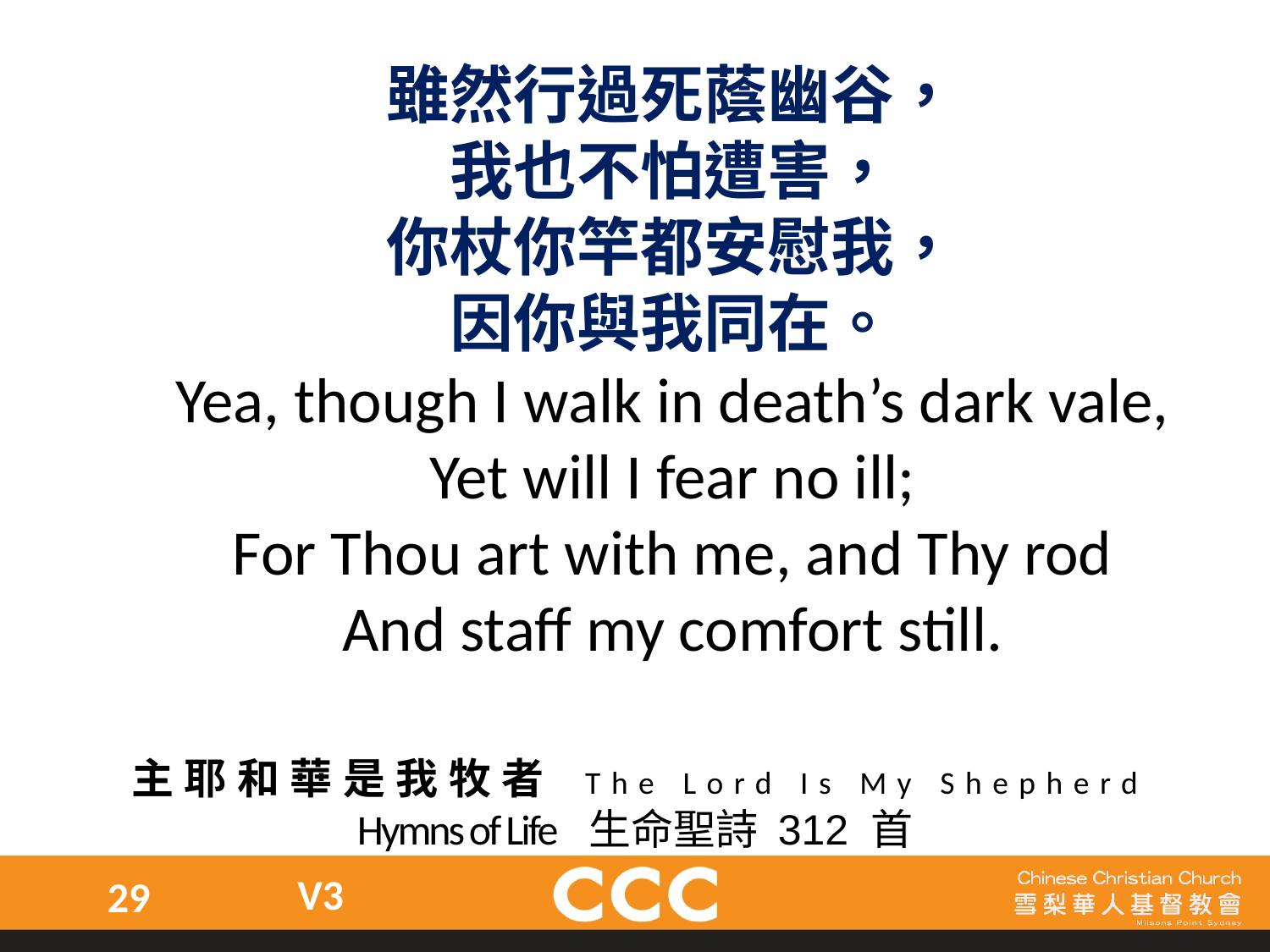

雖然行過死蔭幽谷，
我也不怕遭害，
你杖你竿都安慰我，
因你與我同在。
Yea, though I walk in death’s dark vale,
Yet will I fear no ill;
For Thou art with me, and Thy rod
And staff my comfort still.
主耶和華是我牧者 The Lord Is My Shepherd
Hymns of Life   生命聖詩 312 首
V3
29